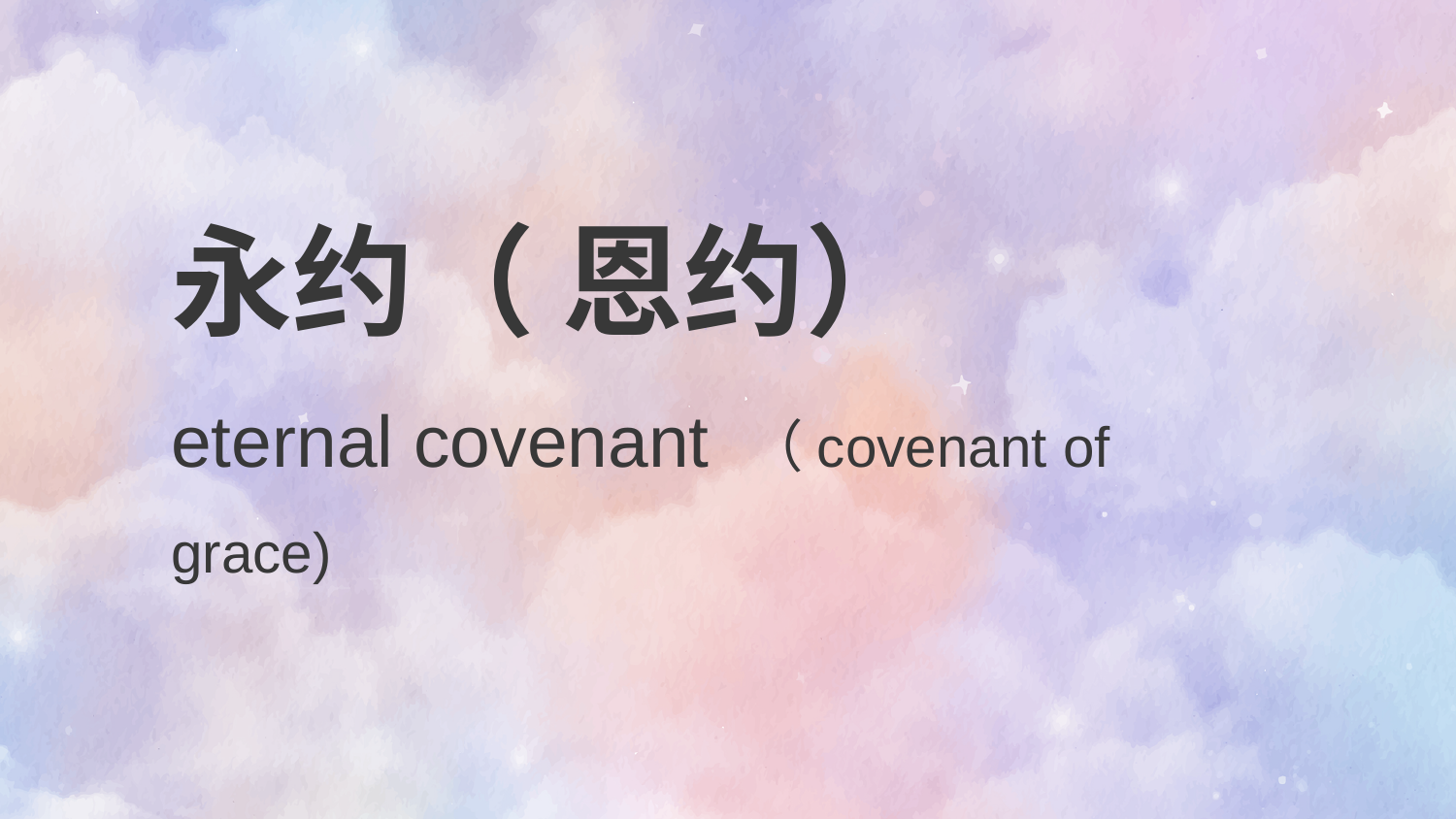

# 永约（ 恩约） eternal covenant （covenant of grace)